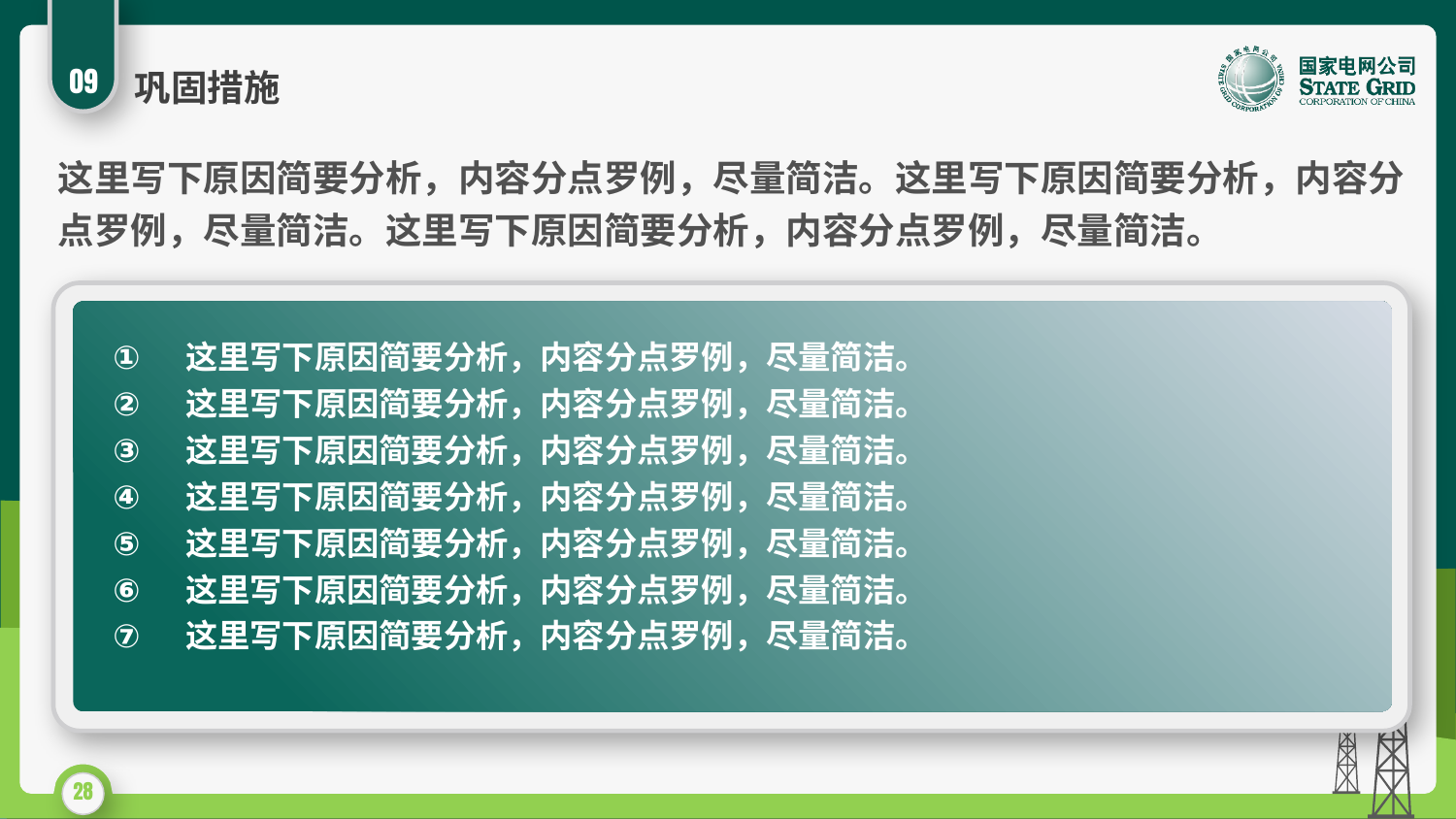

09
巩固措施
这里写下原因简要分析，内容分点罗例，尽量简洁。这里写下原因简要分析，内容分点罗例，尽量简洁。这里写下原因简要分析，内容分点罗例，尽量简洁。

这里写下原因简要分析，内容分点罗例，尽量简洁。
这里写下原因简要分析，内容分点罗例，尽量简洁。
这里写下原因简要分析，内容分点罗例，尽量简洁。
这里写下原因简要分析，内容分点罗例，尽量简洁。
这里写下原因简要分析，内容分点罗例，尽量简洁。
这里写下原因简要分析，内容分点罗例，尽量简洁。
这里写下原因简要分析，内容分点罗例，尽量简洁。

28